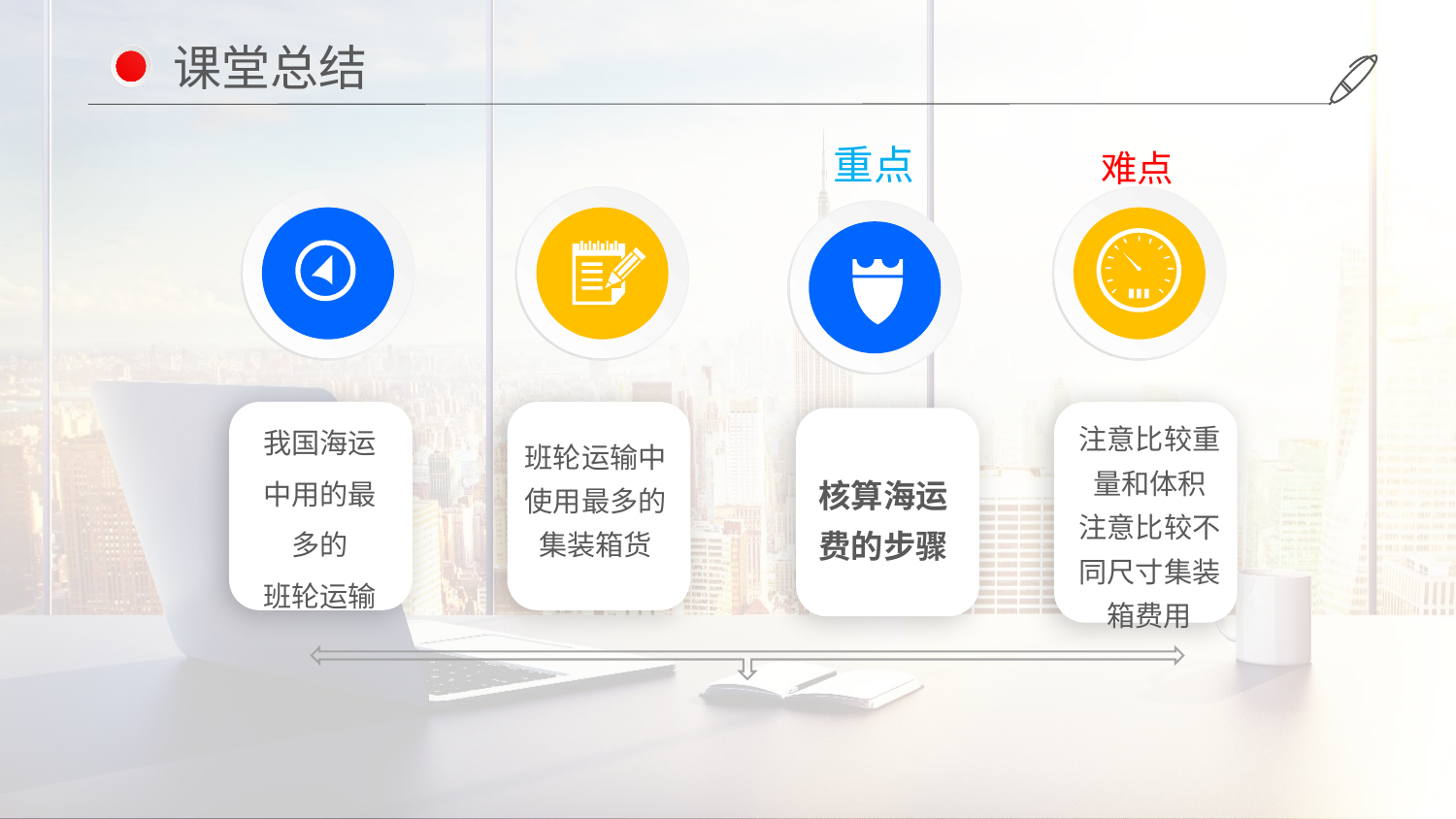

课堂总结

重点
核算海运费的步骤

难点

班轮运输中使用最多的集装箱货

注意比较重量和体积
注意比较不同尺寸集装箱费用

我国海运中用的最多的
班轮运输